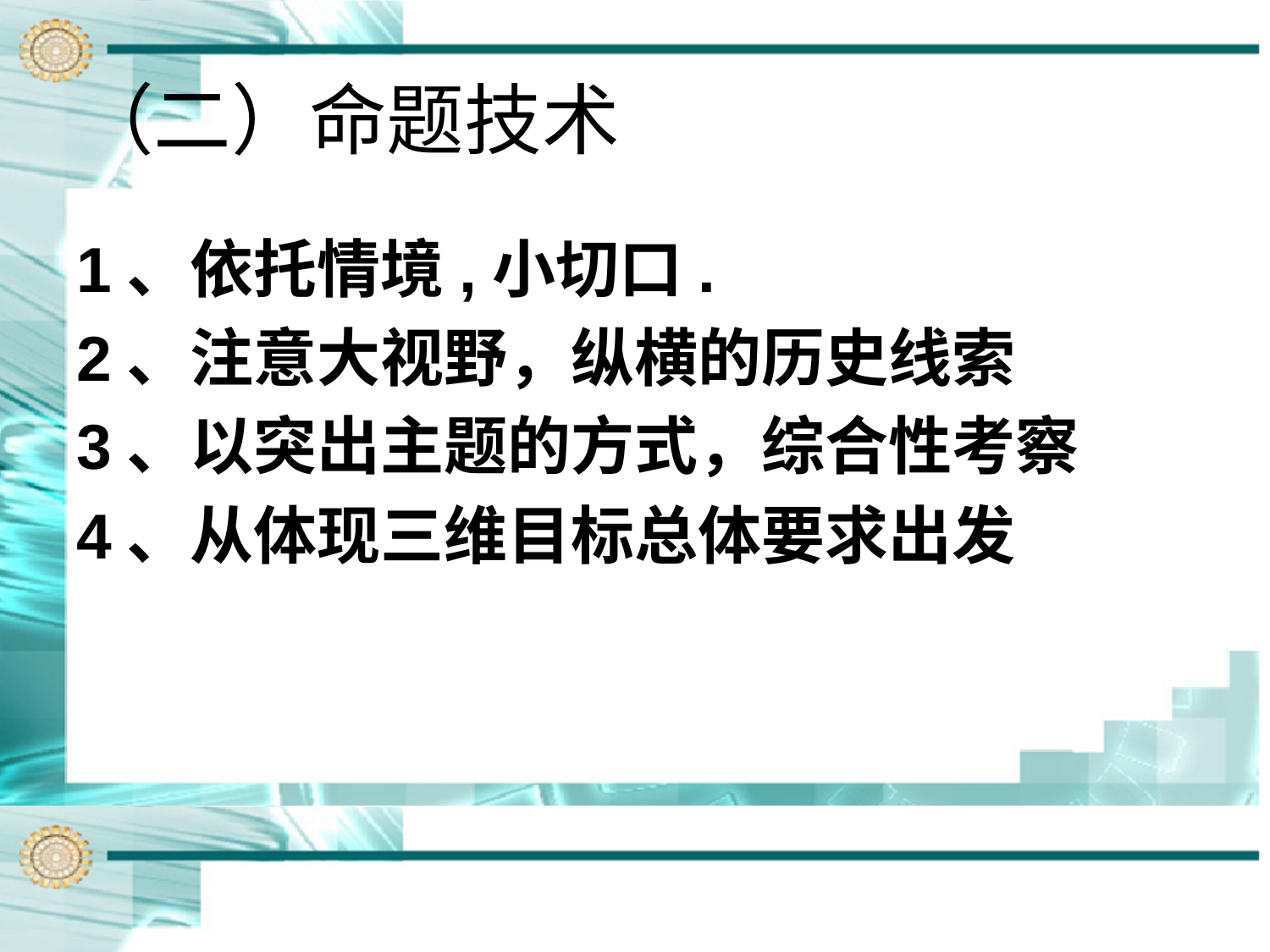

# （二）命题技术
1、依托情境,小切口.
2、注意大视野，纵横的历史线索
3、以突出主题的方式，综合性考察
4、从体现三维目标总体要求出发